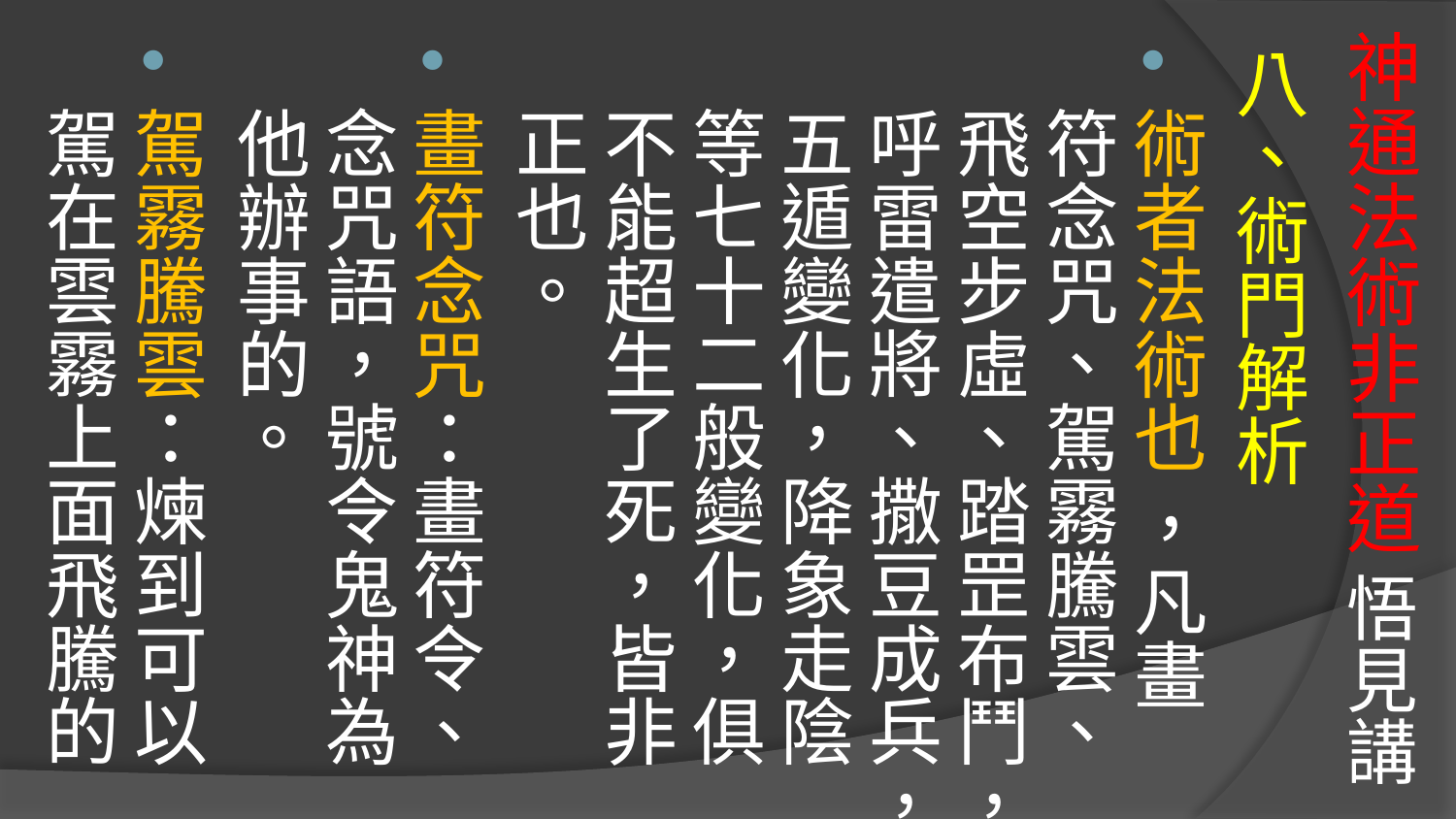

# 神通法術非正道 悟見講
八、術門解析
術者法術也 ，凡畫符念咒、駕霧騰雲、飛空步虛、踏罡布鬥，呼雷遣將、撒豆成兵，五遁變化，降象走陰等七十二般變化，俱不能超生了死，皆非正也。
畫符念咒：畫符令、念咒語，號令鬼神為他辦事的。
駕霧騰雲：煉到可以駕在雲霧上面飛騰的